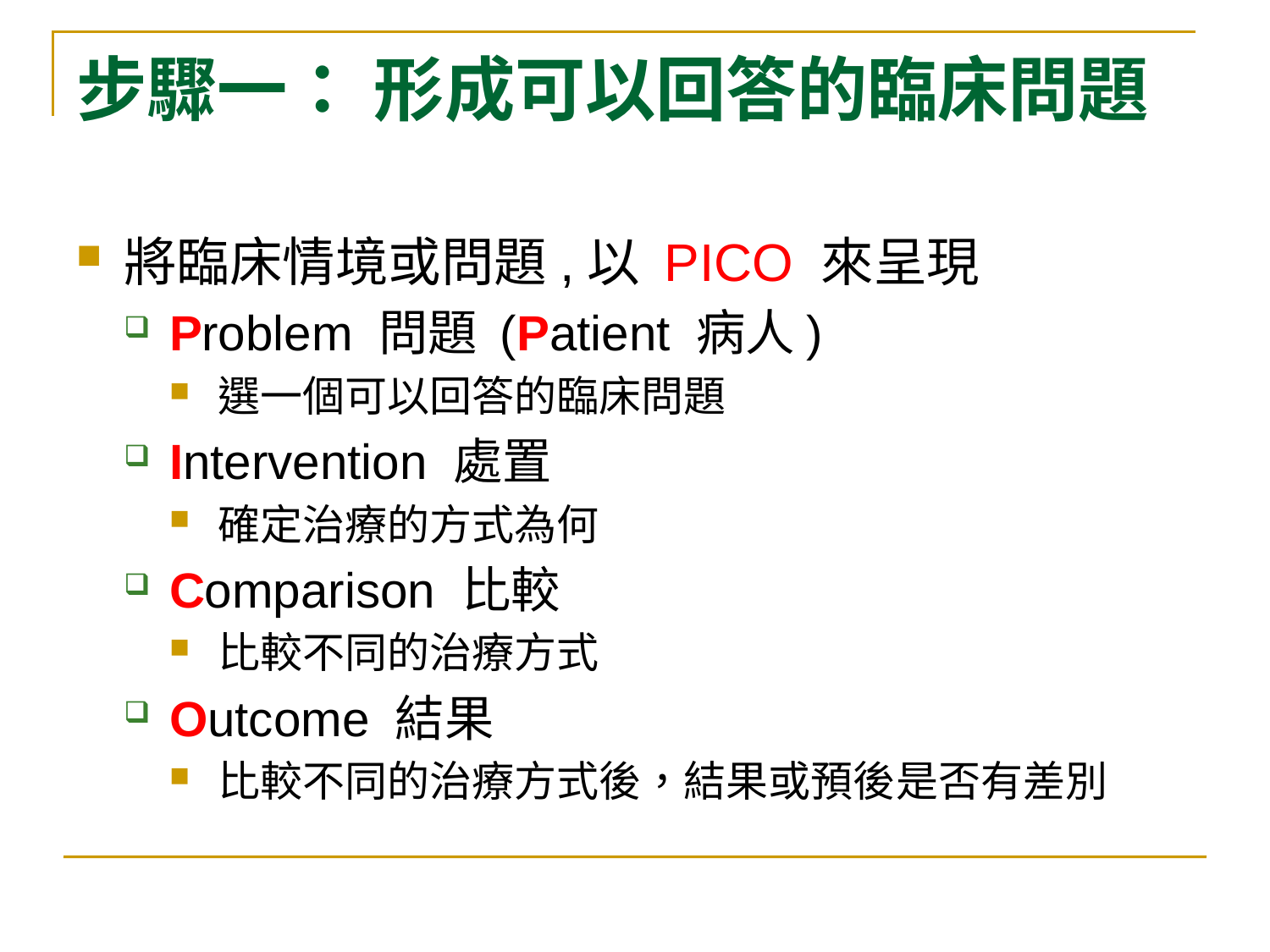

# 步驟一： 形成可以回答的臨床問題
將臨床情境或問題,以 PICO 來呈現
Problem 問題 (Patient 病人)
選一個可以回答的臨床問題
Intervention 處置
確定治療的方式為何
Comparison 比較
比較不同的治療方式
Outcome 結果
比較不同的治療方式後，結果或預後是否有差別